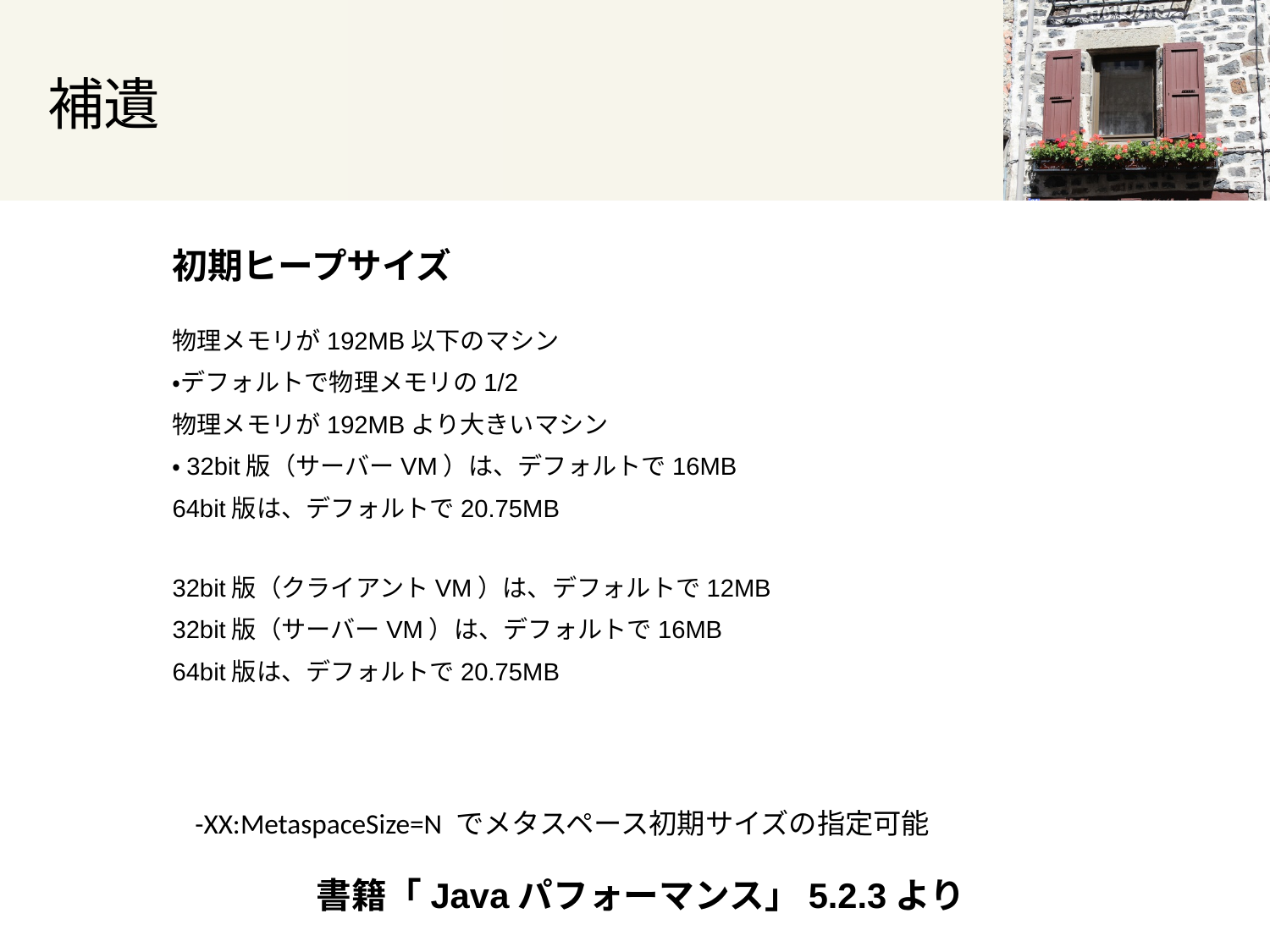

# 補遺

初期ヒープサイズ
物理メモリが192MB以下のマシン
・デフォルトで物理メモリの1/2
物理メモリが192MBより大きいマシン
・32bit版（サーバーVM）は、デフォルトで16MB
64bit版は、デフォルトで20.75MB
32bit版（クライアントVM）は、デフォルトで12MB
32bit版（サーバーVM）は、デフォルトで16MB
64bit版は、デフォルトで20.75MB
-XX:MetaspaceSize=N でメタスペース初期サイズの指定可能
書籍「Javaパフォーマンス」5.2.3より